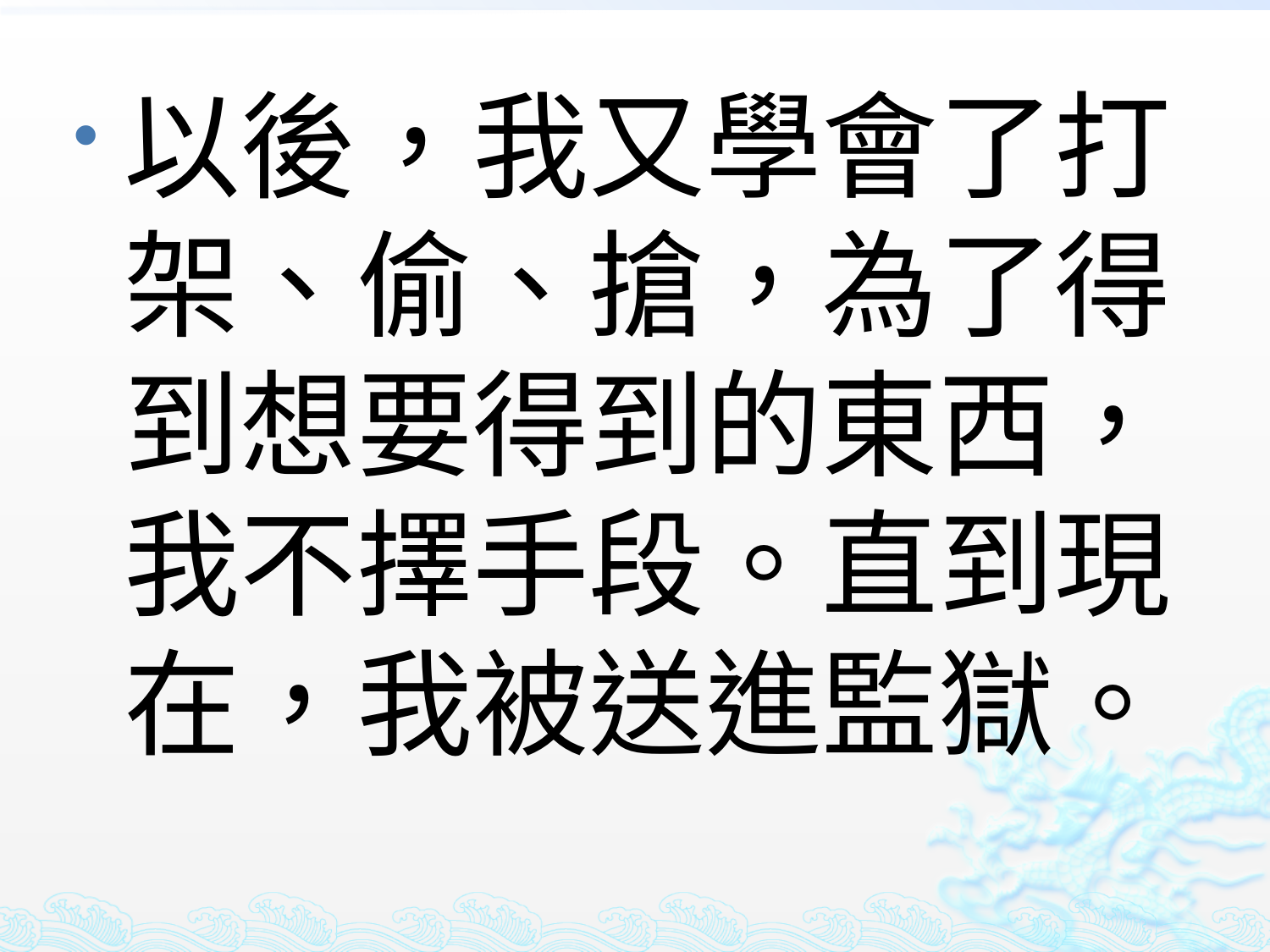

以後，我又學會了打架、偷、搶，為了得到想要得到的東西，我不擇手段。直到現在，我被送進監獄。